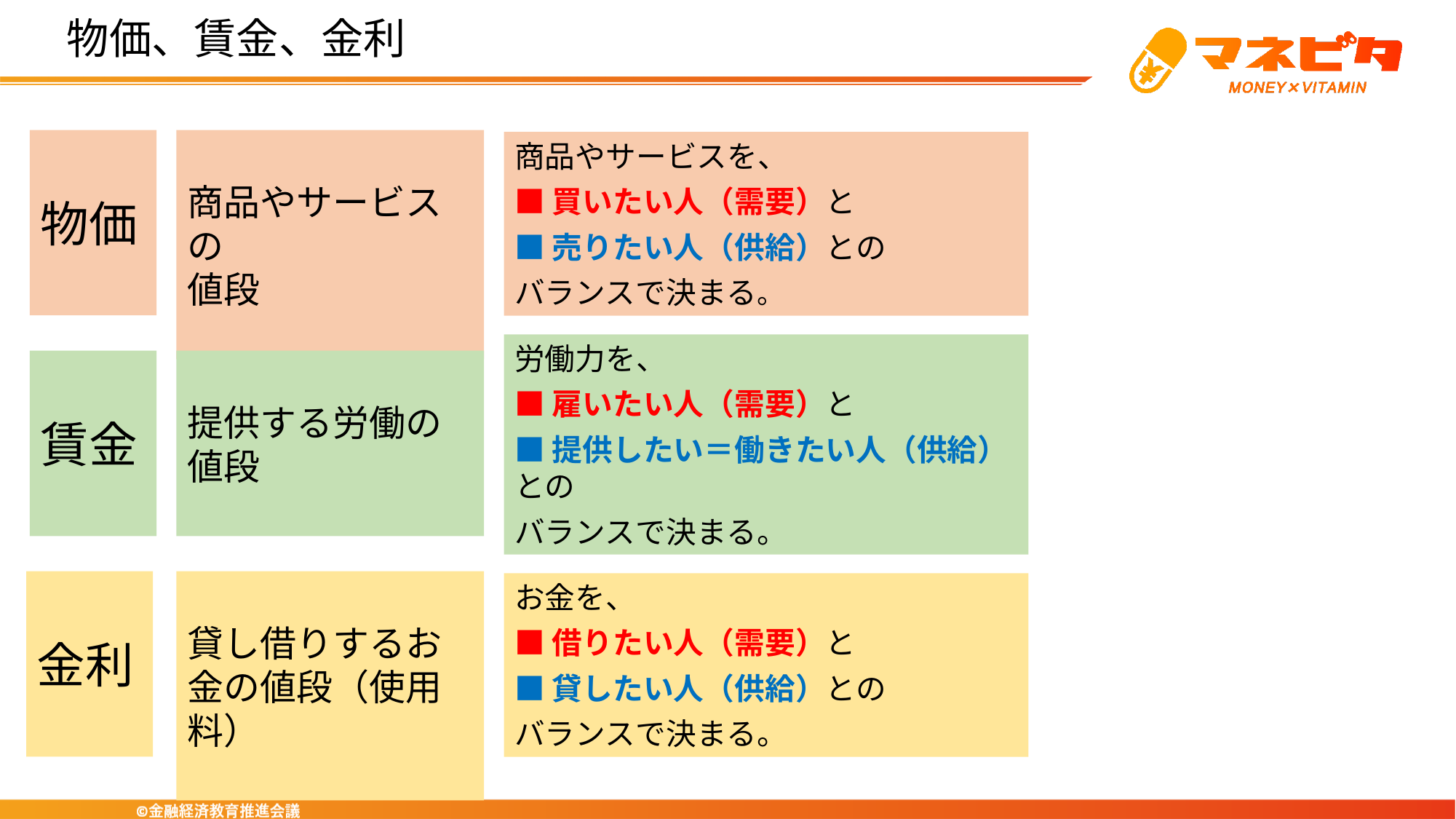

物価、賃金、金利
商品やサービスを、
■買いたい人（需要）と
■売りたい人（供給）との
バランスで決まる。

物価

商品やサービスの
値段

賃金

提供する労働の
値段

労働力を、
■雇いたい人（需要）と
■提供したい＝働きたい人（供給）との
バランスで決まる。

金利

貸し借りするお金の値段（使用料）

お金を、
■借りたい人（需要）と
■貸したい人（供給）との
バランスで決まる。